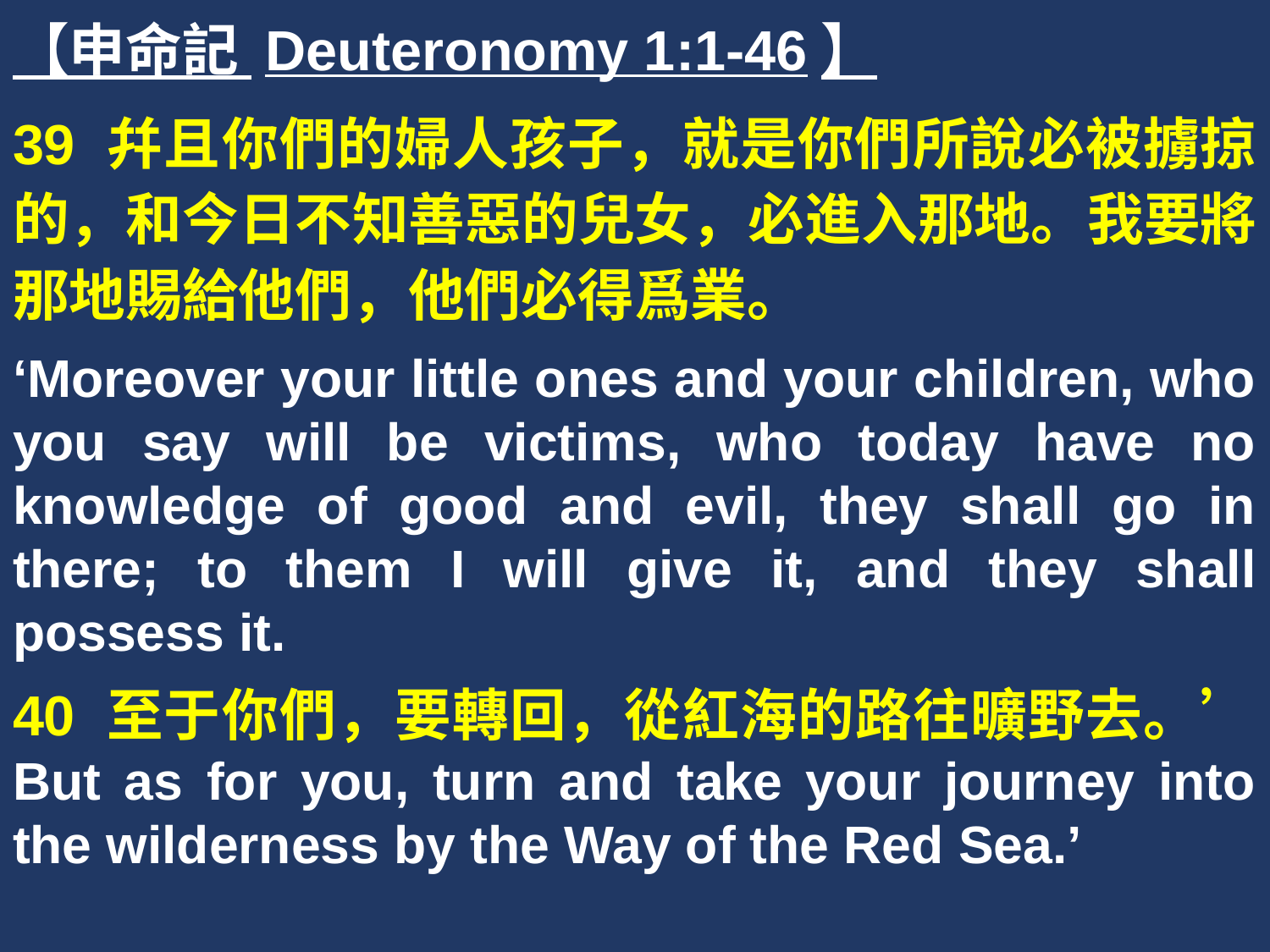

【申命記 Deuteronomy 1:1-46】
39 幷且你們的婦人孩子，就是你們所說必被擄掠的，和今日不知善惡的兒女，必進入那地。我要將那地賜給他們，他們必得爲業。
‘Moreover your little ones and your children, who you say will be victims, who today have no knowledge of good and evil, they shall go in there; to them I will give it, and they shall possess it.
40 至于你們，要轉回，從紅海的路往曠野去。’ But as for you, turn and take your journey into the wilderness by the Way of the Red Sea.’